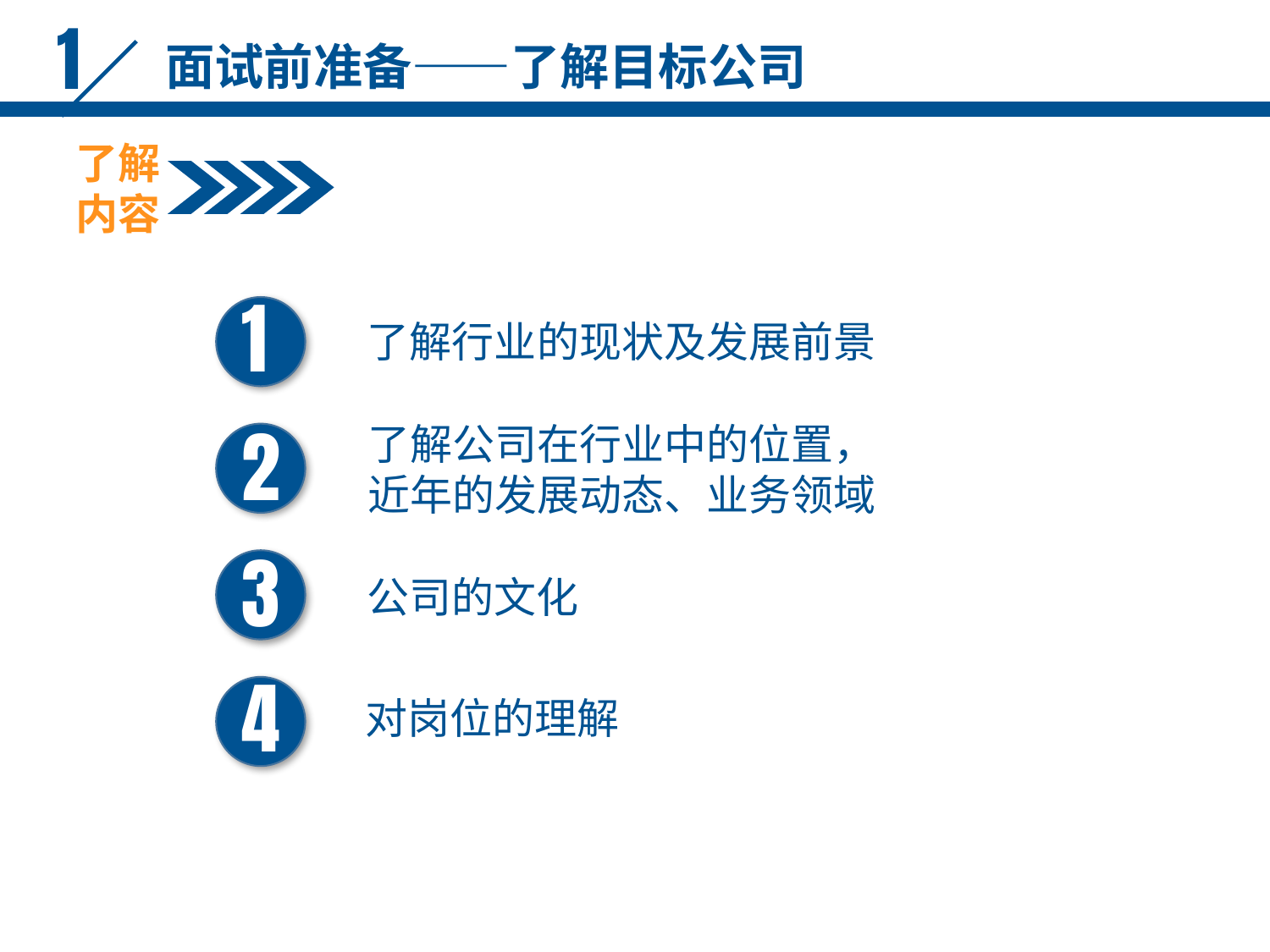

1
面试前准备——了解目标公司

了解内容

1

了解行业的现状及发展前景
了解公司在行业中的位置，近年的发展动态、业务领域
2

3

公司的文化
4

对岗位的理解